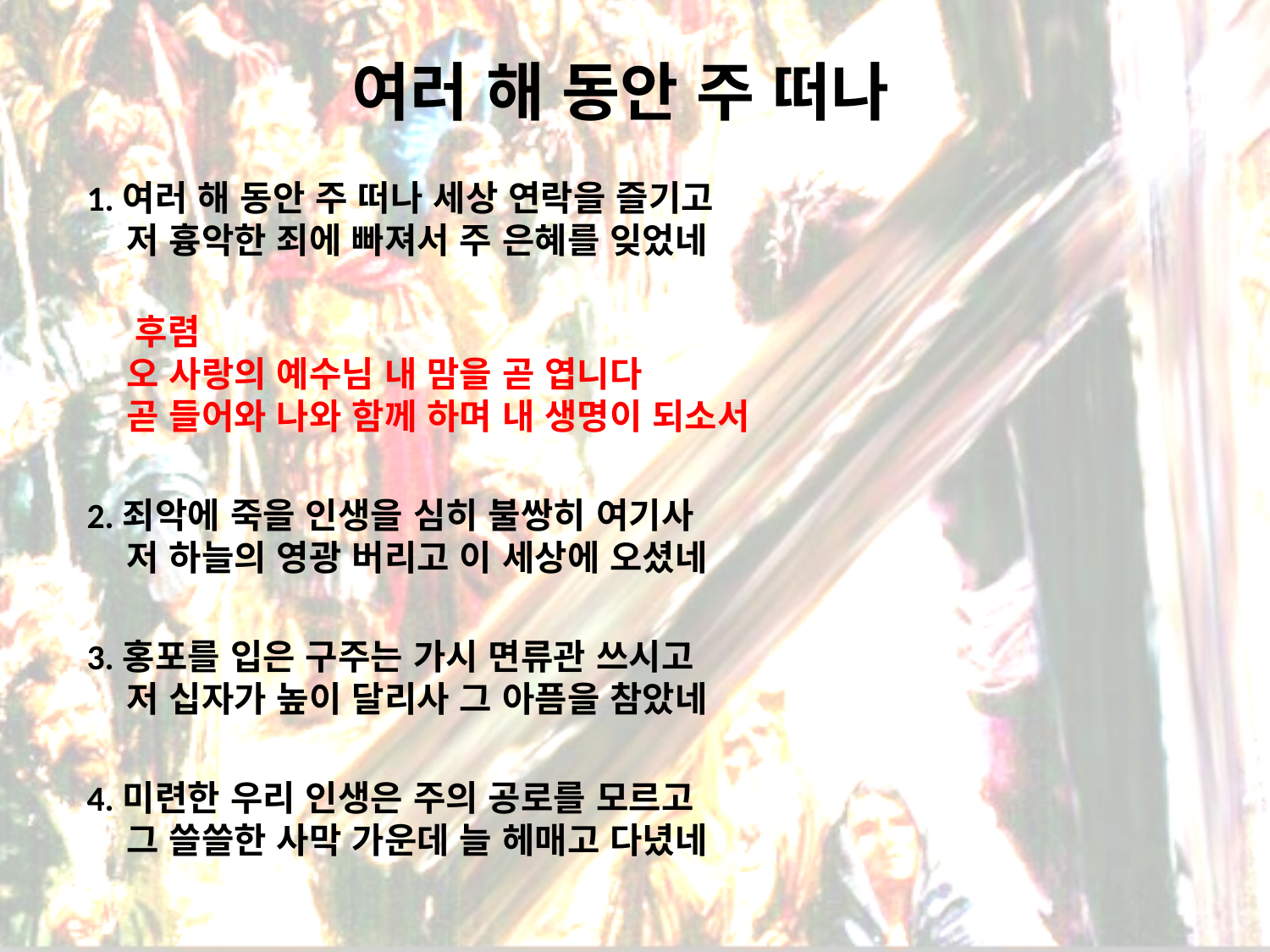

# 여러 해 동안 주 떠나
1.여러 해 동안 주 떠나 세상 연락을 즐기고
    저 흉악한 죄에 빠져서 주 은혜를 잊었네
    후렴
    오 사랑의 예수님 내 맘을 곧 엽니다
    곧 들어와 나와 함께 하며 내 생명이 되소서

2.죄악에 죽을 인생을 심히 불쌍히 여기사
    저 하늘의 영광 버리고 이 세상에 오셨네

3.홍포를 입은 구주는 가시 면류관 쓰시고
    저 십자가 높이 달리사 그 아픔을 참았네

4.미련한 우리 인생은 주의 공로를 모르고
    그 쓸쓸한 사막 가운데 늘 헤매고 다녔네